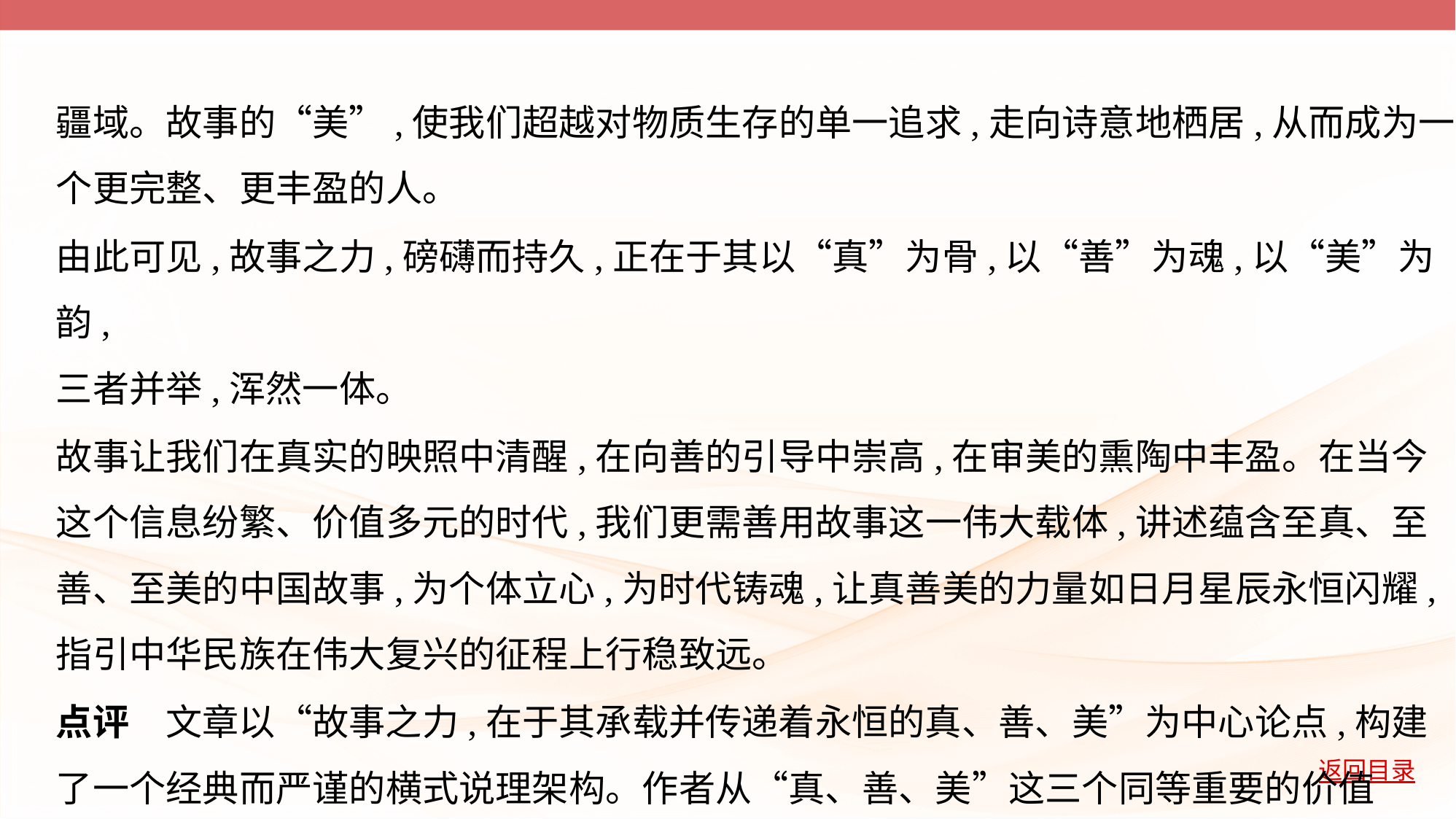

疆域。故事的“美”,使我们超越对物质生存的单一追求,走向诗意地栖居,从而成为一
个更完整、更丰盈的人。
由此可见,故事之力,磅礴而持久,正在于其以“真”为骨,以“善”为魂,以“美”为韵,
三者并举,浑然一体。
故事让我们在真实的映照中清醒,在向善的引导中崇高,在审美的熏陶中丰盈。在当今
这个信息纷繁、价值多元的时代,我们更需善用故事这一伟大载体,讲述蕴含至真、至
善、至美的中国故事,为个体立心,为时代铸魂,让真善美的力量如日月星辰永恒闪耀,
指引中华民族在伟大复兴的征程上行稳致远。
点评　文章以“故事之力,在于其承载并传递着永恒的真、善、美”为中心论点,构建
了一个经典而严谨的横式说理架构。作者从“真、善、美”这三个同等重要的价值